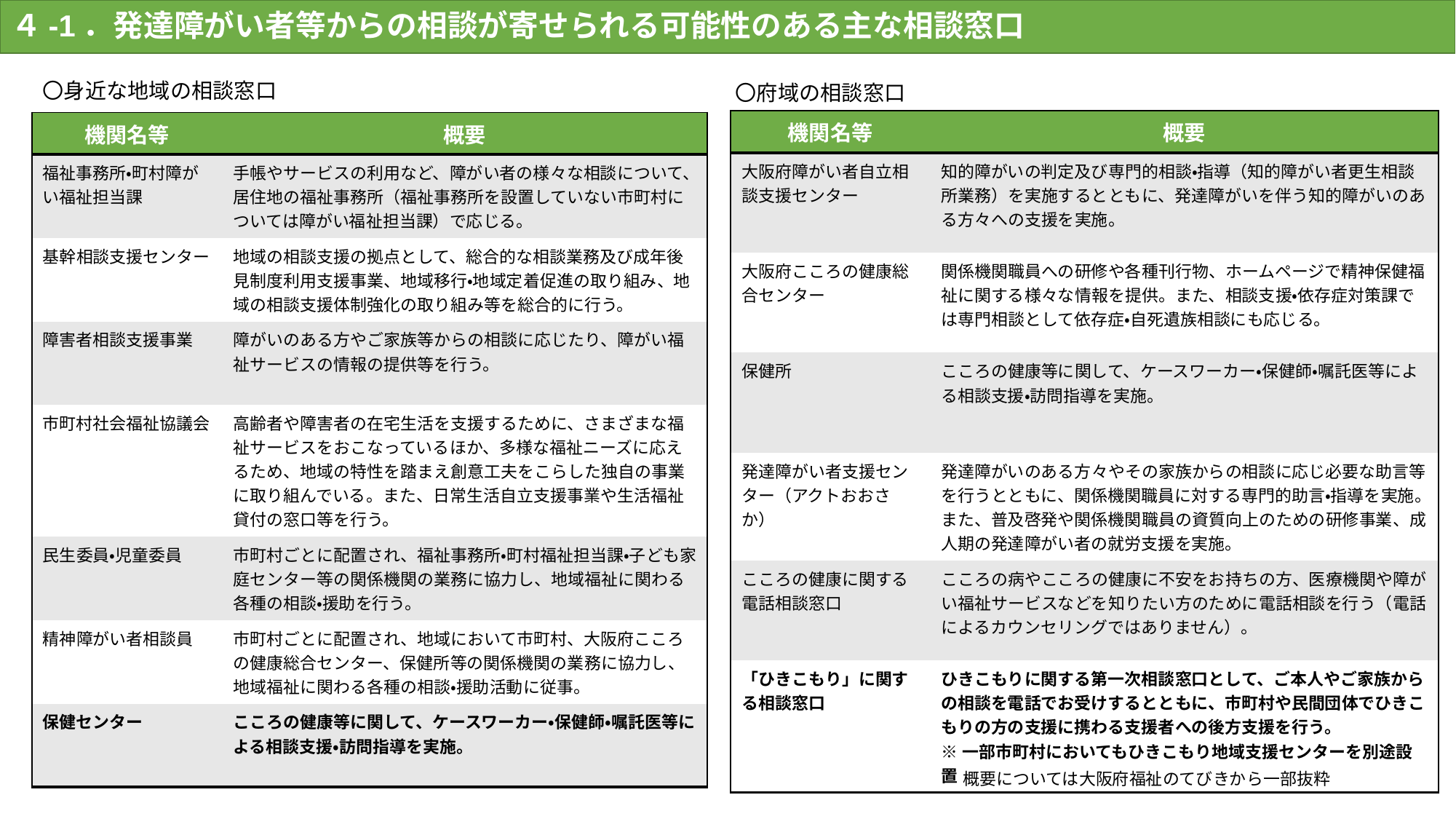

４-1．発達障がい者等からの相談が寄せられる可能性のある主な相談窓口
〇身近な地域の相談窓口
〇府域の相談窓口
| 機関名等 | 概要 |
| --- | --- |
| 大阪府障がい者自立相談支援センター | 知的障がいの判定及び専門的相談・指導（知的障がい者更生相談所業務）を実施するとともに、発達障がいを伴う知的障がいのある方々への支援を実施。 |
| 大阪府こころの健康総合センター | 関係機関職員への研修や各種刊行物、ホームページで精神保健福祉に関する様々な情報を提供。また、相談支援・依存症対策課では専門相談として依存症・自死遺族相談にも応じる。 |
| 保健所 | こころの健康等に関して、ケースワーカー・保健師・嘱託医等による相談支援・訪問指導を実施。 |
| 発達障がい者支援センター（アクトおおさか） | 発達障がいのある方々やその家族からの相談に応じ必要な助言等を行うとともに、関係機関職員に対する専門的助言・指導を実施。 また、普及啓発や関係機関職員の資質向上のための研修事業、成人期の発達障がい者の就労支援を実施。 |
| こころの健康に関する電話相談窓口 | こころの病やこころの健康に不安をお持ちの方、医療機関や障がい福祉サービスなどを知りたい方のために電話相談を行う（電話によるカウンセリングではありません）。 |
| 「ひきこもり」に関する相談窓口 | ひきこもりに関する第一次相談窓口として、ご本人やご家族からの相談を電話でお受けするとともに、市町村や民間団体でひきこもりの方の支援に携わる支援者への後方支援を行う。 ※一部市町村においてもひきこもり地域支援センターを別途設置 |
| 機関名等 | 概要 |
| --- | --- |
| 福祉事務所・町村障がい福祉担当課 | 手帳やサービスの利用など、障がい者の様々な相談について、居住地の福祉事務所（福祉事務所を設置していない市町村については障がい福祉担当課）で応じる。 |
| 基幹相談支援センター | 地域の相談支援の拠点として、総合的な相談業務及び成年後見制度利用支援事業、地域移行・地域定着促進の取り組み、地域の相談支援体制強化の取り組み等を総合的に行う。 |
| 障害者相談支援事業 | 障がいのある方やご家族等からの相談に応じたり、障がい福祉サービスの情報の提供等を行う。 |
| 市町村社会福祉協議会 | 高齢者や障害者の在宅生活を支援するために、さまざまな福祉サービスをおこなっているほか、多様な福祉ニーズに応えるため、地域の特性を踏まえ創意工夫をこらした独自の事業に取り組んでいる。また、日常生活自立支援事業や生活福祉貸付の窓口等を行う。 |
| 民生委員・児童委員 | 市町村ごとに配置され、福祉事務所・町村福祉担当課・子ども家庭センター等の関係機関の業務に協力し、地域福祉に関わる各種の相談・援助を行う。 |
| 精神障がい者相談員 | 市町村ごとに配置され、地域において市町村、大阪府こころの健康総合センター、保健所等の関係機関の業務に協力し、地域福祉に関わる各種の相談・援助活動に従事。 |
| 保健センター | こころの健康等に関して、ケースワーカー・保健師・嘱託医等による相談支援・訪問指導を実施。 |
5
概要については大阪府福祉のてびきから一部抜粋